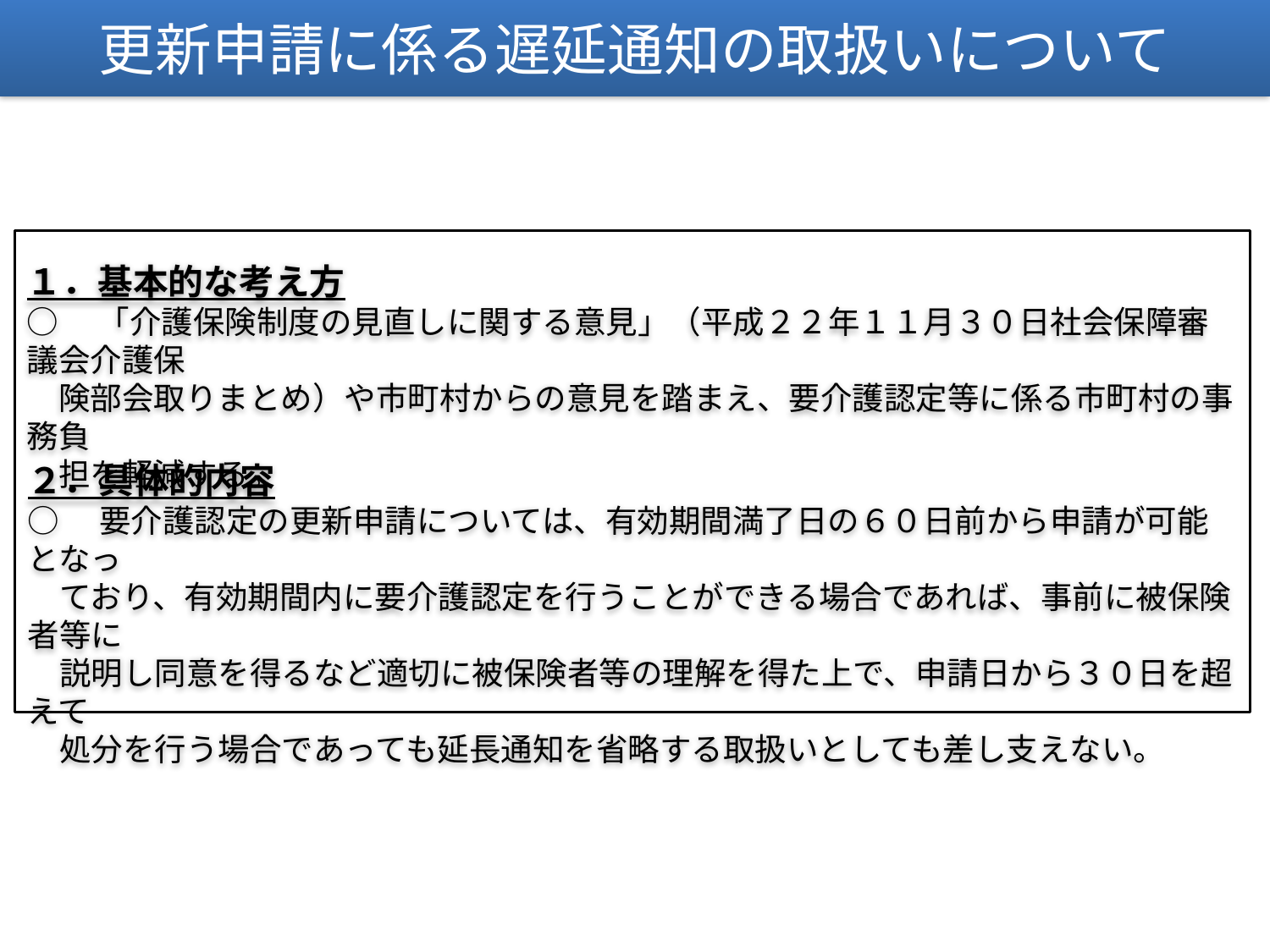

更新申請に係る遅延通知の取扱いについて

１．基本的な考え方
○　「介護保険制度の見直しに関する意見」（平成２２年１１月３０日社会保障審議会介護保
　険部会取りまとめ）や市町村からの意見を踏まえ、要介護認定等に係る市町村の事務負
　担を軽減する。
２．具体的内容
○　要介護認定の更新申請については、有効期間満了日の６０日前から申請が可能となっ
　ており、有効期間内に要介護認定を行うことができる場合であれば、事前に被保険者等に
　説明し同意を得るなど適切に被保険者等の理解を得た上で、申請日から３０日を超えて
　処分を行う場合であっても延長通知を省略する取扱いとしても差し支えない。